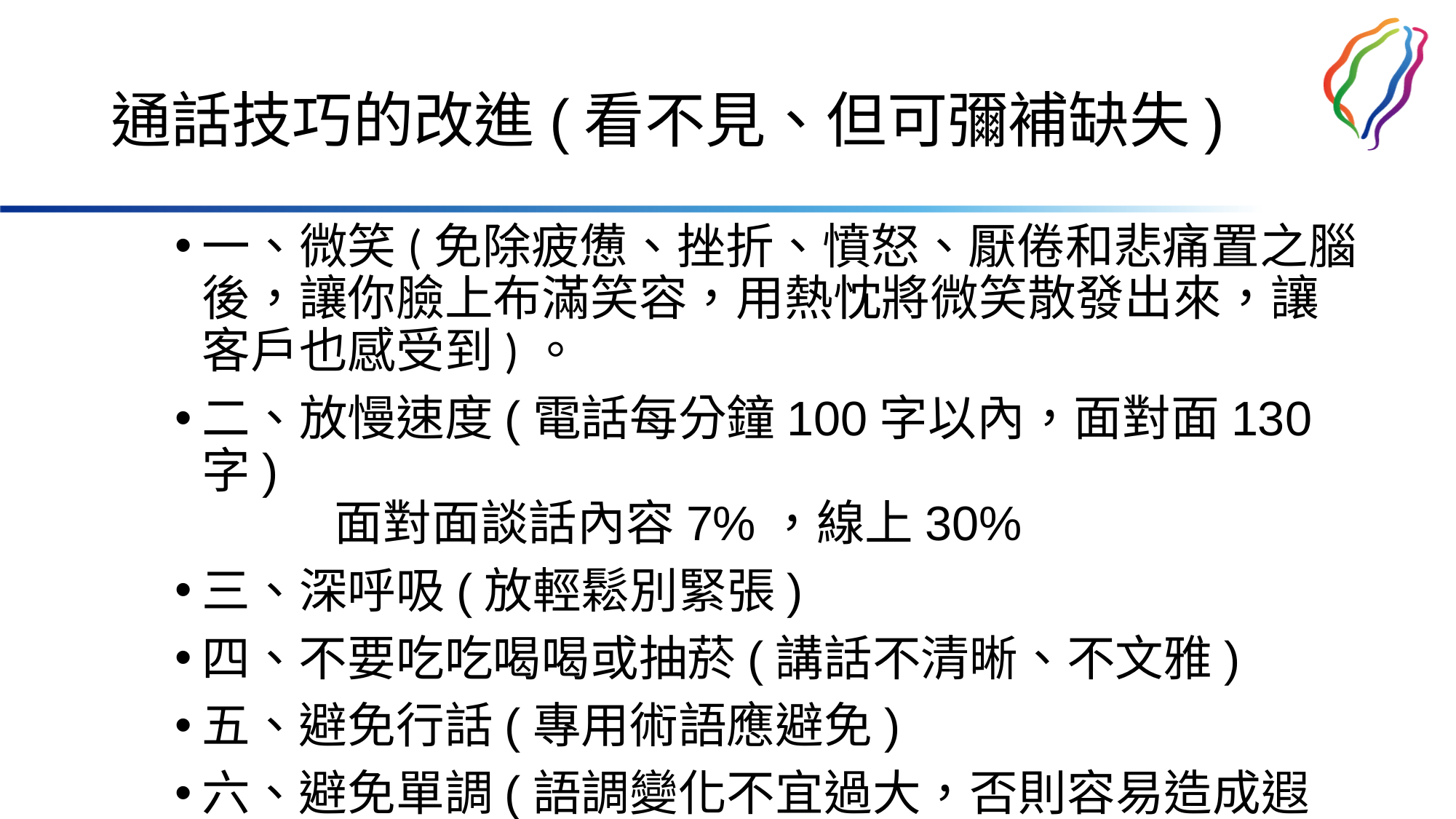

# 通話技巧的改進(看不見、但可彌補缺失)
一、微笑(免除疲憊、挫折、憤怒、厭倦和悲痛置之腦後，讓你臉上布滿笑容，用熱忱將微笑散發出來，讓客戶也感受到)。
二、放慢速度(電話每分鐘100字以內，面對面130字)
         面對面談話內容7%，線上30%
三、深呼吸(放輕鬆別緊張)
四、不要吃吃喝喝或抽菸(講話不清晰、不文雅)
五、避免行話(專用術語應避免)
六、避免單調(語調變化不宜過大，否則容易造成遐想)